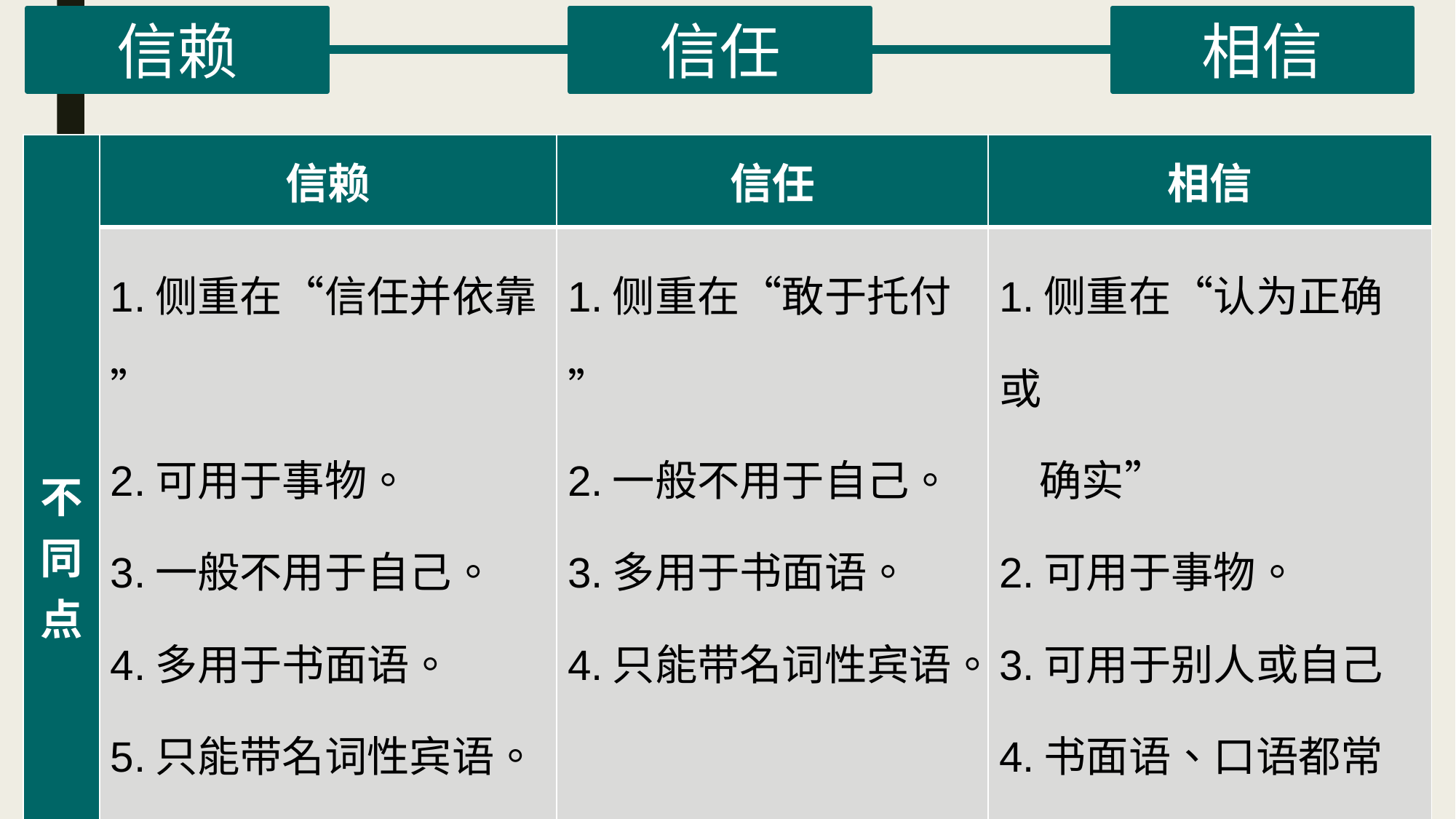

信赖
信任
相信
| 不同点 | 信赖 | 信任 | 相信 |
| --- | --- | --- | --- |
|  | 1.侧重在“信任并依靠” 2.可用于事物。 3.一般不用于自己。 4.多用于书面语。 5.只能带名词性宾语。 | 1.侧重在“敢于托付” 2.一般不用于自己。 3.多用于书面语。 4.只能带名词性宾语。 | 1.侧重在“认为正确或 确实” 2.可用于事物。 3.可用于别人或自己 4.书面语、口语都常用。 5.可以带非名词性宾语。 |
|  |
| --- |